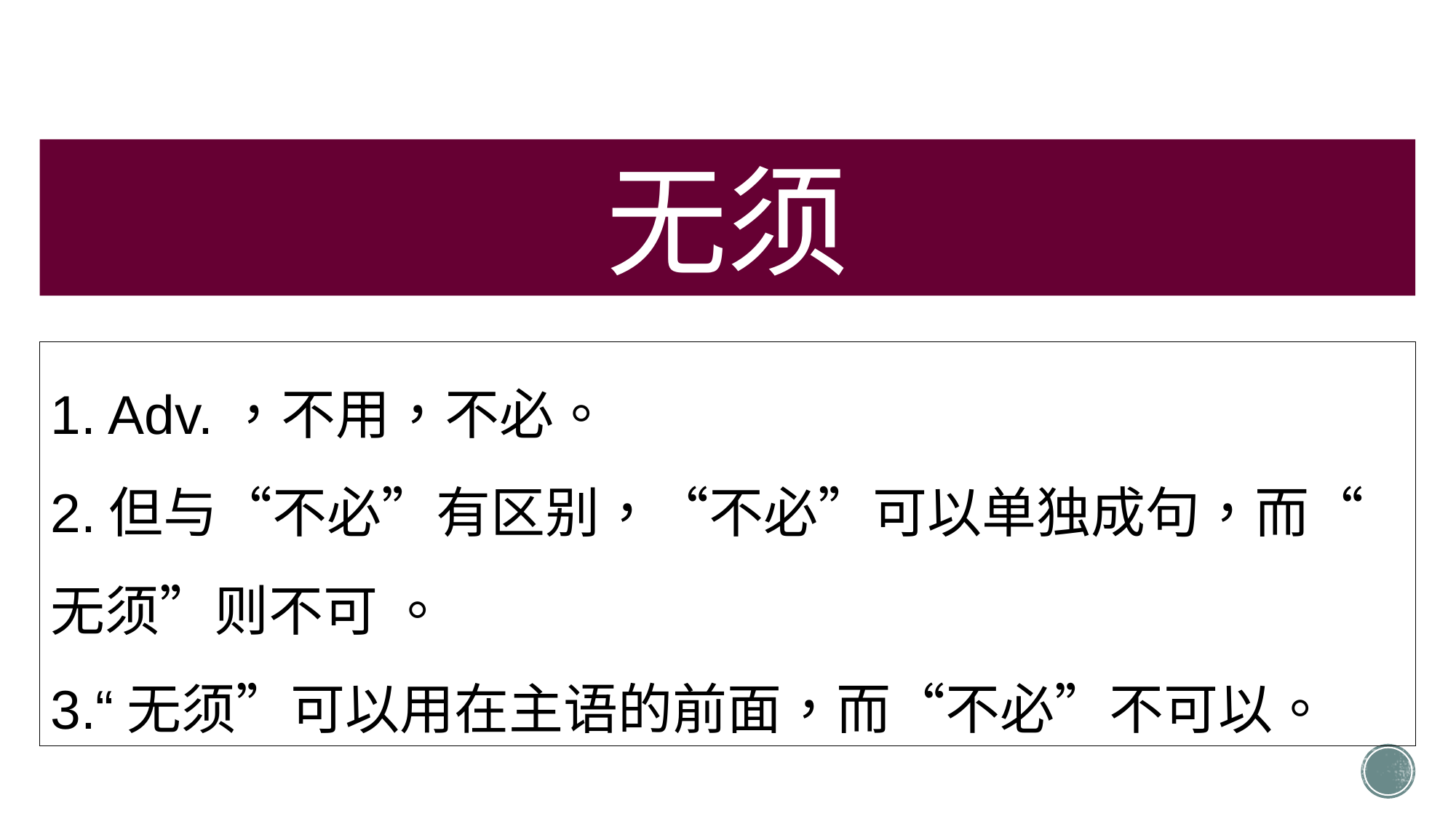

无须
1. Adv.，不用，不必。
2.但与“不必”有区别，“不必”可以单独成句，而“无须”则不可 。
3.“无须”可以用在主语的前面，而“不必”不可以。